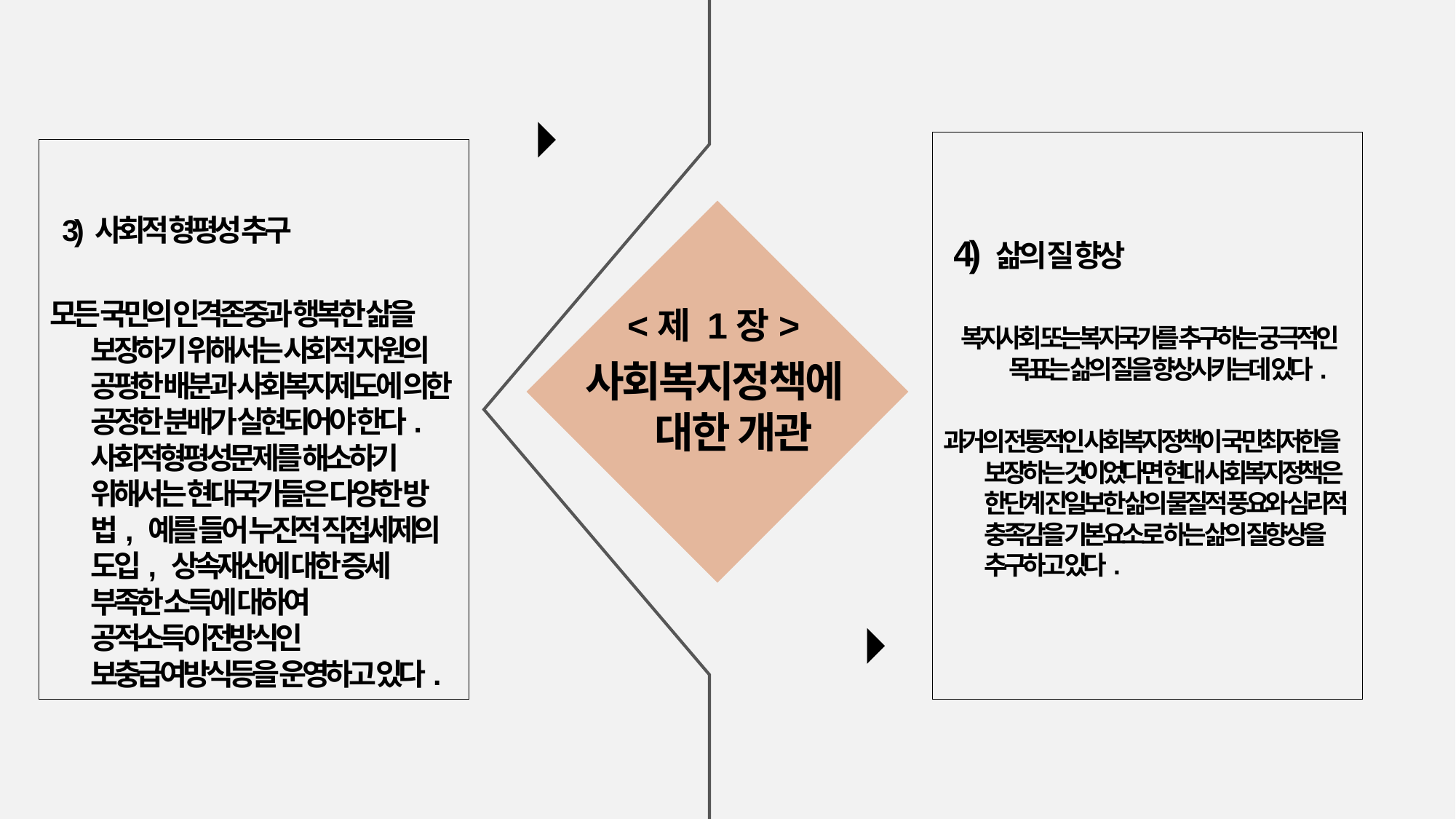

4) 삶의 질 향상

복지사회 또는복지국가를 추구하는 궁극적인 목표는 삶의 질을 향상시키는데 있다.

과거의 전통적인 사회복지정책이 국민최저한을 보장하는 것이었다면 현대 사회복지정책은 한단계 진일보한 삶의 물질적 풍요와 심리적 충족감을 기본요소로 하는 삶의 질향상을 추구하고 있다.

  3) 사회적 형평성 추구

모든 국민의 인격존중과 행복한 삶을 보장하기 위해서는 사회적 자원의 공평한 배분과 사회복지제도에 의한 공정한 분배가 실현되어야 한다.   사회적형평성문제를 해소하기 위해서는 현대국가들은 다양한 방법,  예를 들어 누진적 직접세제의 도입,  상속재산에 대한 증세  부족한 소득에 대하여 공적소득이전방식인 보충급여방식등을 운영하고 있다.

<제 1장>
사회복지정책에 대한 개관

START